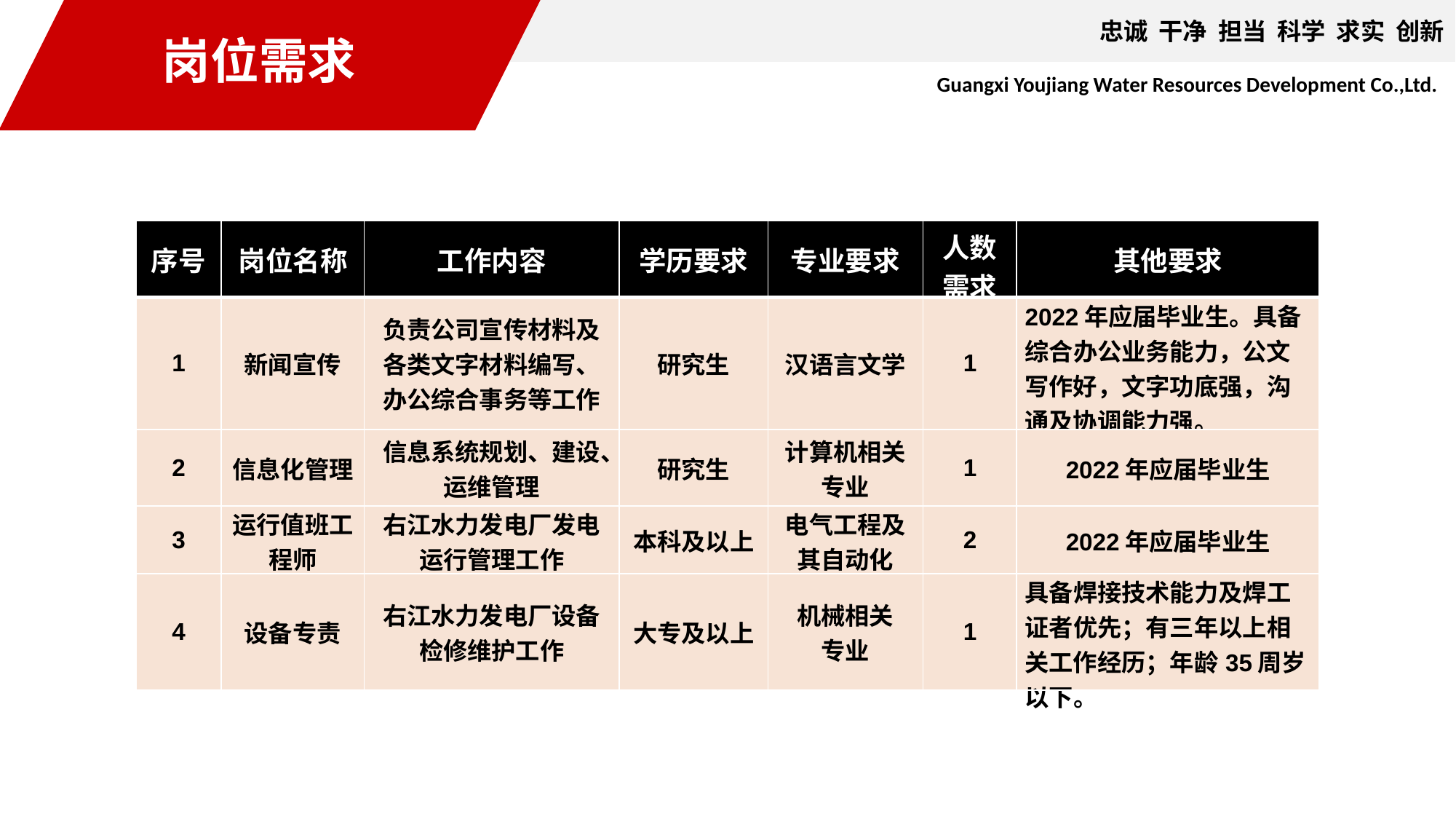

忠诚  干净  担当  科学  求实  创新

岗位需求
Guangxi Youjiang Water Resources Development Co.,Ltd.
| 序号 | 岗位名称 | 工作内容 | 学历要求 | 专业要求 | 人数需求 | 其他要求 |
| --- | --- | --- | --- | --- | --- | --- |
| 1 | 新闻宣传 | 负责公司宣传材料及各类文字材料编写、办公综合事务等工作 | 研究生 | 汉语言文学 | 1 | 2022年应届毕业生。具备综合办公业务能力，公文写作好，文字功底强，沟通及协调能力强。 |
| 2 | 信息化管理 | 信息系统规划、建设、运维管理 | 研究生 | 计算机相关专业 | 1 | 2022年应届毕业生 |
| 3 | 运行值班工程师 | 右江水力发电厂发电运行管理工作 | 本科及以上 | 电气工程及其自动化 | 2 | 2022年应届毕业生 |
| 4 | 设备专责 | 右江水力发电厂设备检修维护工作 | 大专及以上 | 机械相关 专业 | 1 | 具备焊接技术能力及焊工证者优先；有三年以上相关工作经历；年龄35周岁以下。 |